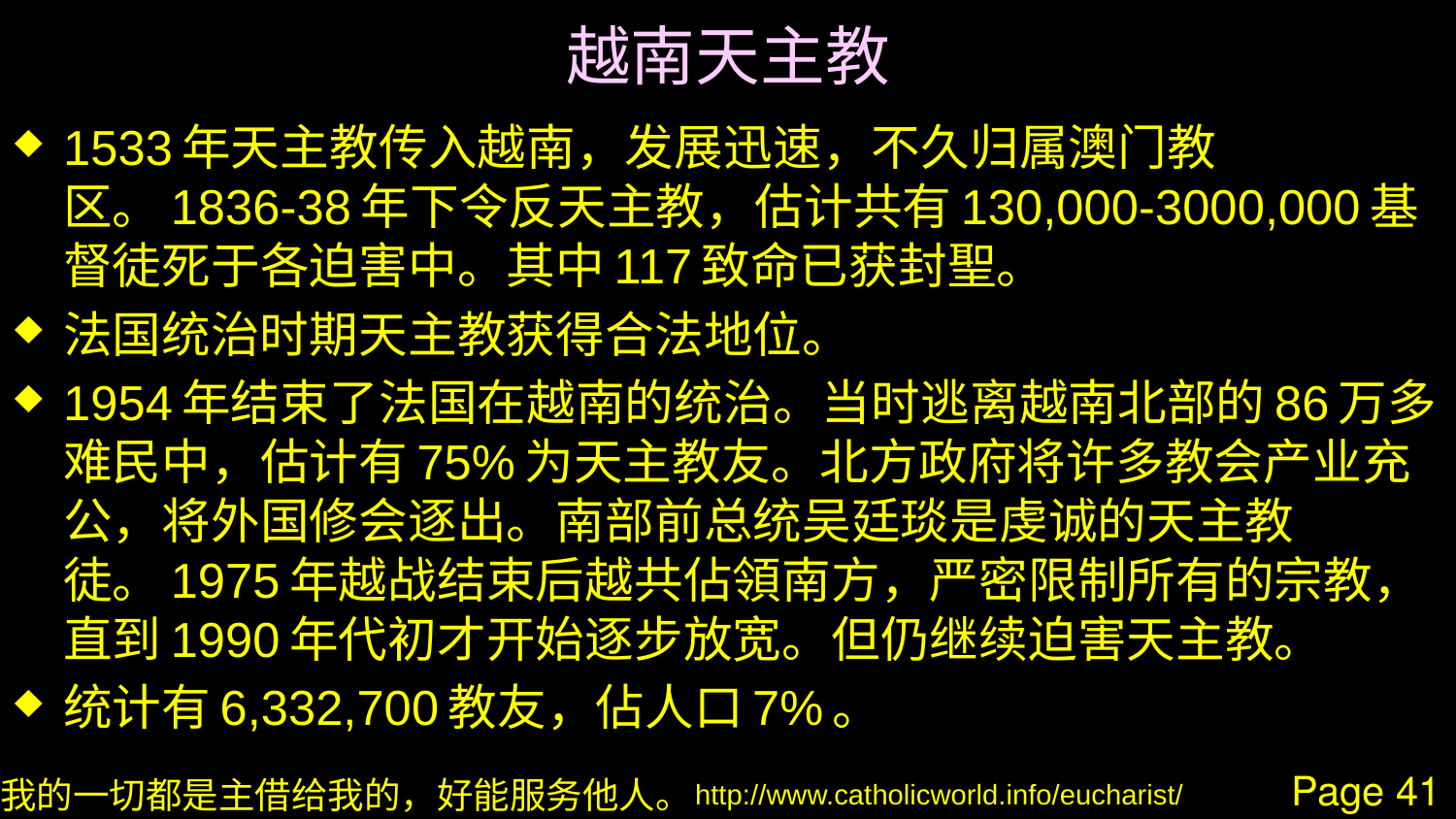

# 越南天主教
1533年天主教传入越南，发展迅速，不久归属澳门教区。1836-38年下令反天主教，估计共有130,000-3000,000基督徒死于各迫害中。其中117致命已获封聖。
法国统治时期天主教获得合法地位。
1954年结束了法国在越南的统治。当时逃离越南北部的86万多难民中，估计有75%为天主教友。北方政府将许多教会产业充公，将外国修会逐出。南部前总统吴廷琰是虔诚的天主教徒。1975年越战结束后越共佔領南方，严密限制所有的宗教，直到1990年代初才开始逐步放宽。但仍继续迫害天主教。
统计有6,332,700教友，佔人口7%。